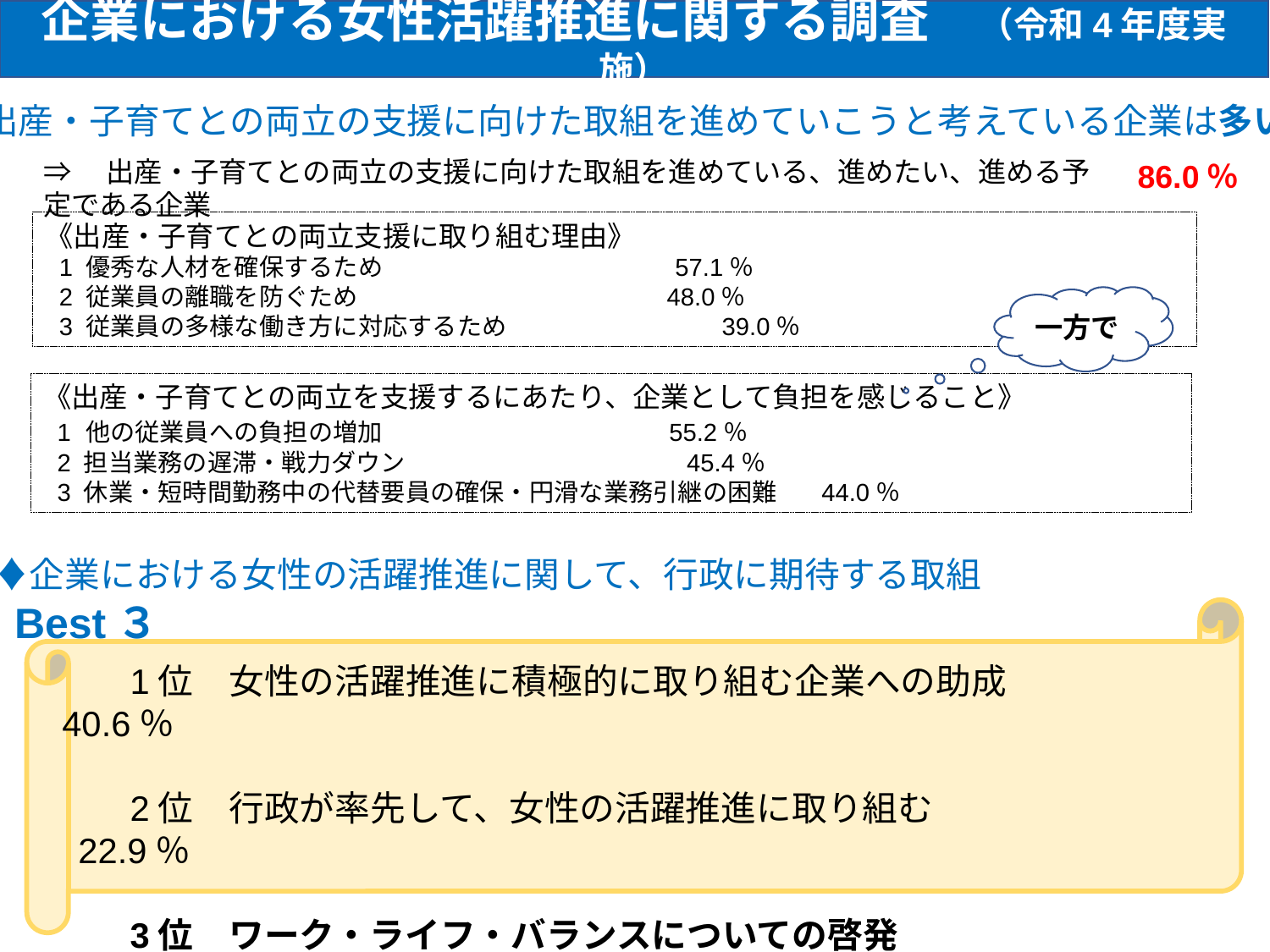

企業における女性活躍推進に関する調査　（令和4年度実施）
　 ♦出産・子育てとの両立の支援に向けた取組を進めていこうと考えている企業は多い。
⇒　出産・子育てとの両立の支援に向けた取組を進めている、進めたい、進める予定である企業
86.0％
《出産・子育てとの両立支援に取り組む理由》
  1 優秀な人材を確保するため                                                    57.1％
  2 従業員の離職を防ぐため                                                       48.0％
  3 従業員の多様な働き方に対応するため                                      39.0％
一方で
《出産・子育てとの両立を支援するにあたり、企業として負担を感じること》
  1 他の従業員への負担の増加                                                   55.2％
  2 担当業務の遅滞・戦力ダウン                                                  45.4％
  3 休業・短時間勤務中の代替要員の確保・円滑な業務引継の困難       44.0％
　 ♦企業における女性の活躍推進に関して、行政に期待する取組
     Best３

  　1位　女性の活躍推進に積極的に取り組む企業への助成　　 　    40.6％

  　2位　行政が率先して、女性の活躍推進に取り組む　　　　　　　    22.9％

  　3位　ワーク・ライフ・バランスについての啓発　                        19.2％